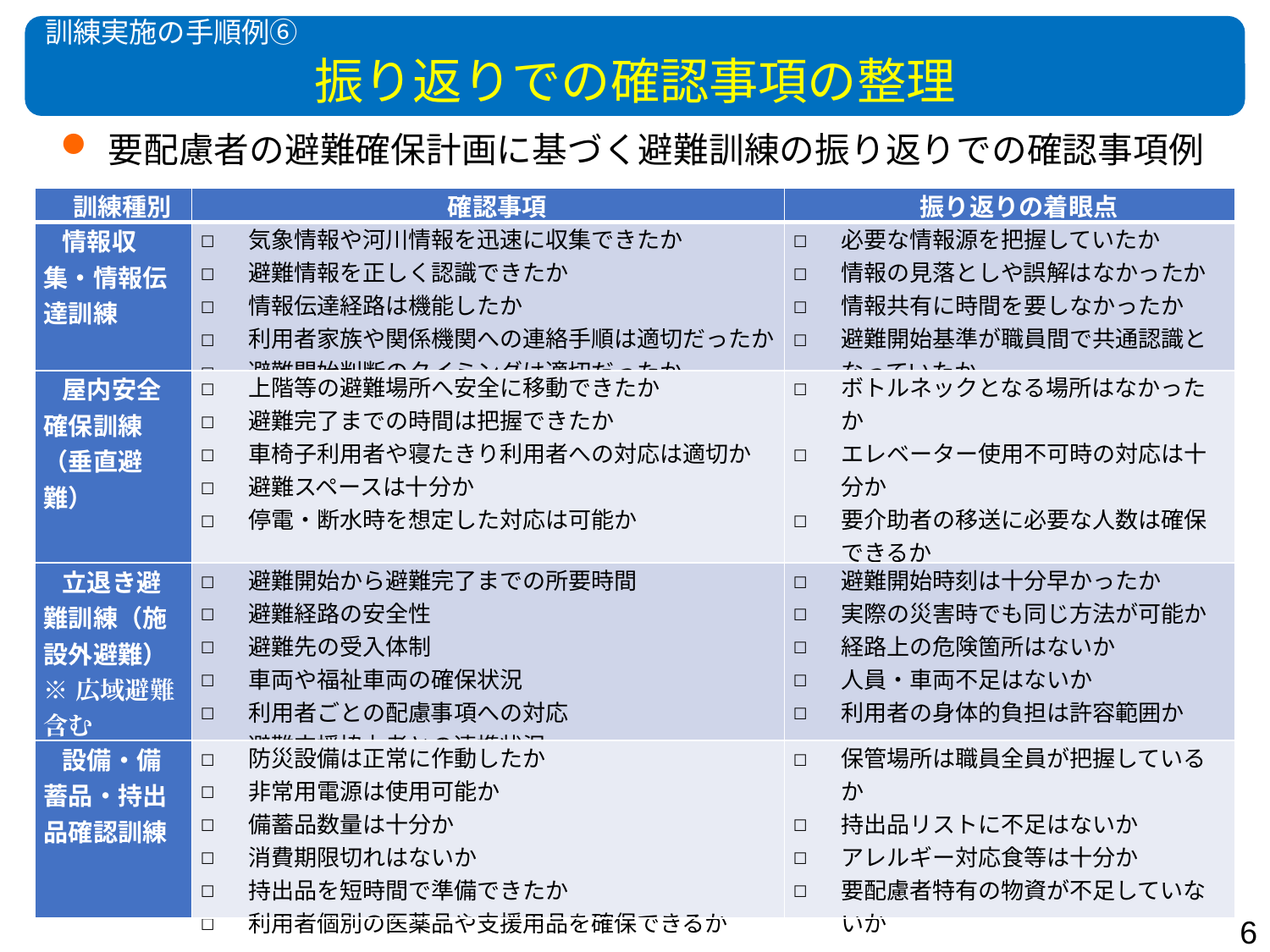

訓練実施の手順例⑥
# 振り返りでの確認事項の整理
要配慮者の避難確保計画に基づく避難訓練の振り返りでの確認事項例
| 訓練種別 | 確認事項 | 振り返りの着眼点 |
| --- | --- | --- |
| 情報収集・情報伝達訓練 | 気象情報や河川情報を迅速に収集できたか 避難情報を正しく認識できたか 情報伝達経路は機能したか 利用者家族や関係機関への連絡手順は適切だったか 避難開始判断のタイミングは適切だったか | 必要な情報源を把握していたか 情報の見落としや誤解はなかったか 情報共有に時間を要しなかったか 避難開始基準が職員間で共通認識となっていたか |
| 屋内安全確保訓練（垂直避難） | 上階等の避難場所へ安全に移動できたか 避難完了までの時間は把握できたか 車椅子利用者や寝たきり利用者への対応は適切か 避難スペースは十分か 停電・断水時を想定した対応は可能か | ボトルネックとなる場所はなかったか エレベーター使用不可時の対応は十分か 要介助者の移送に必要な人数は確保できるか 長時間待機できる環境か |
| 立退き避難訓練（施設外避難） ※広域避難含む | 避難開始から避難完了までの所要時間 避難経路の安全性 避難先の受入体制 車両や福祉車両の確保状況 利用者ごとの配慮事項への対応 避難支援協力者との連携状況 | 避難開始時刻は十分早かったか 実際の災害時でも同じ方法が可能か 経路上の危険箇所はないか 人員・車両不足はないか 利用者の身体的負担は許容範囲か |
| 設備・備蓄品・持出品確認訓練 | 防災設備は正常に作動したか 非常用電源は使用可能か 備蓄品数量は十分か 消費期限切れはないか 持出品を短時間で準備できたか 利用者個別の医薬品や支援用品を確保できるか | 保管場所は職員全員が把握しているか 持出品リストに不足はないか アレルギー対応食等は十分か 要配慮者特有の物資が不足していないか |
6